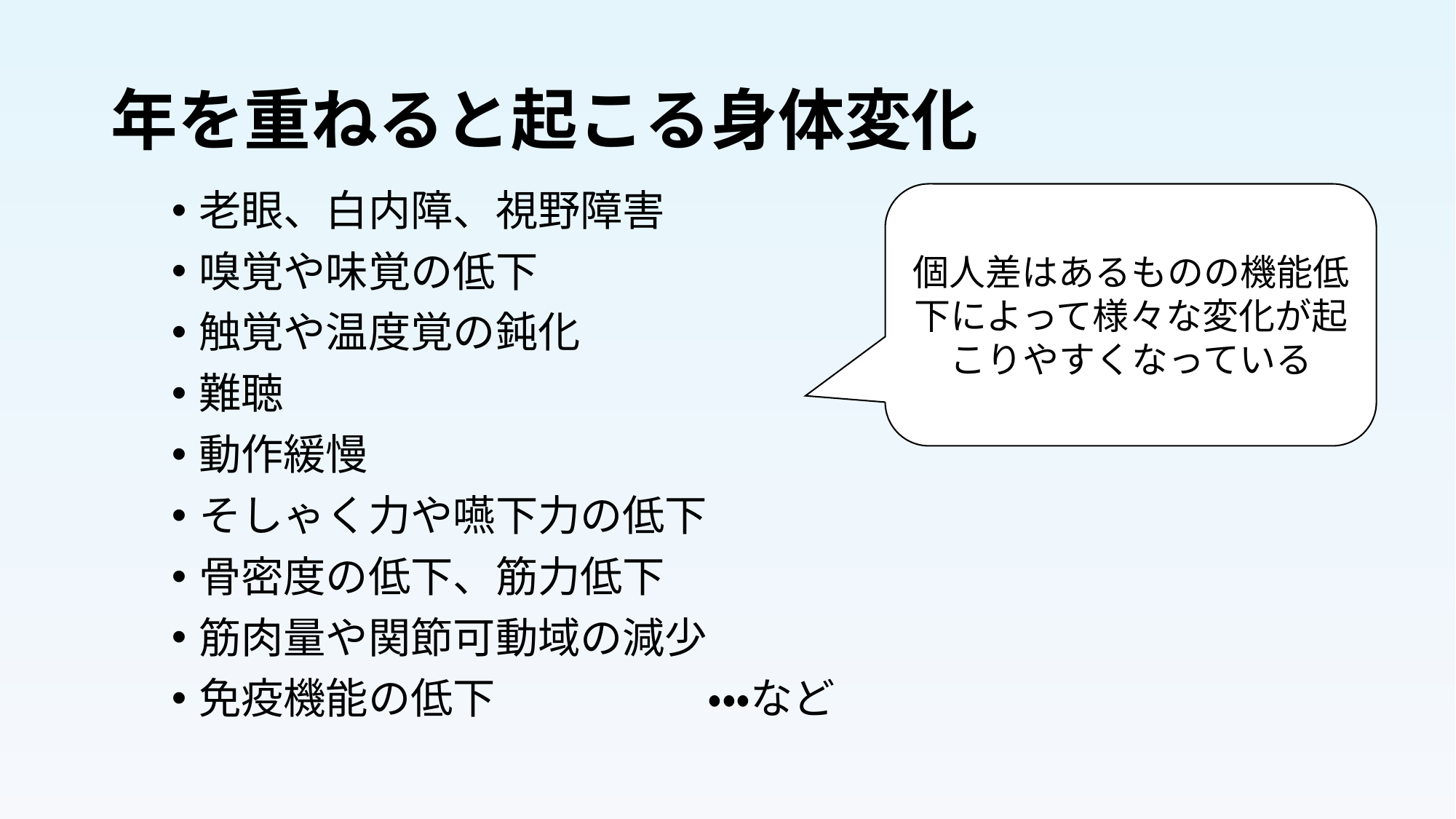

# 年を重ねると起こる身体変化
老眼、白内障、視野障害
嗅覚や味覚の低下
触覚や温度覚の鈍化
難聴
動作緩慢
そしゃく力や嚥下力の低下
骨密度の低下、筋力低下
筋肉量や関節可動域の減少
免疫機能の低下　　　　　・・・など
個人差はあるものの機能低下によって様々な変化が起こりやすくなっている